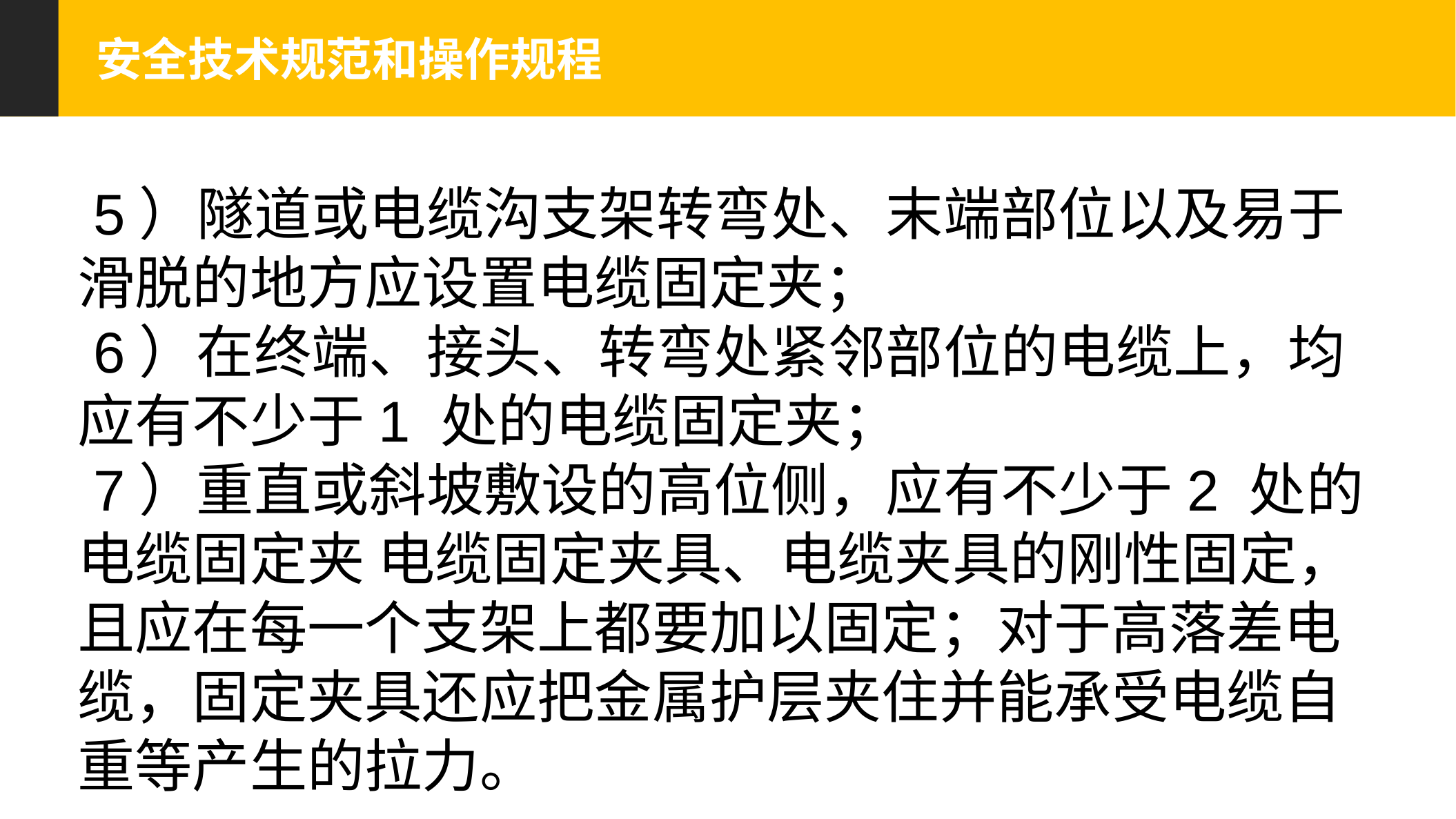

安全技术规范和操作规程
 5）隧道或电缆沟支架转弯处、末端部位以及易于滑脱的地方应设置电缆固定夹；
 6）在终端、接头、转弯处紧邻部位的电缆上，均应有不少于1 处的电缆固定夹；
 7）重直或斜坡敷设的高位侧，应有不少于2 处的电缆固定夹 电缆固定夹具、电缆夹具的刚性固定，且应在每一个支架上都要加以固定；对于高落差电缆，固定夹具还应把金属护层夹住并能承受电缆自重等产生的拉力。